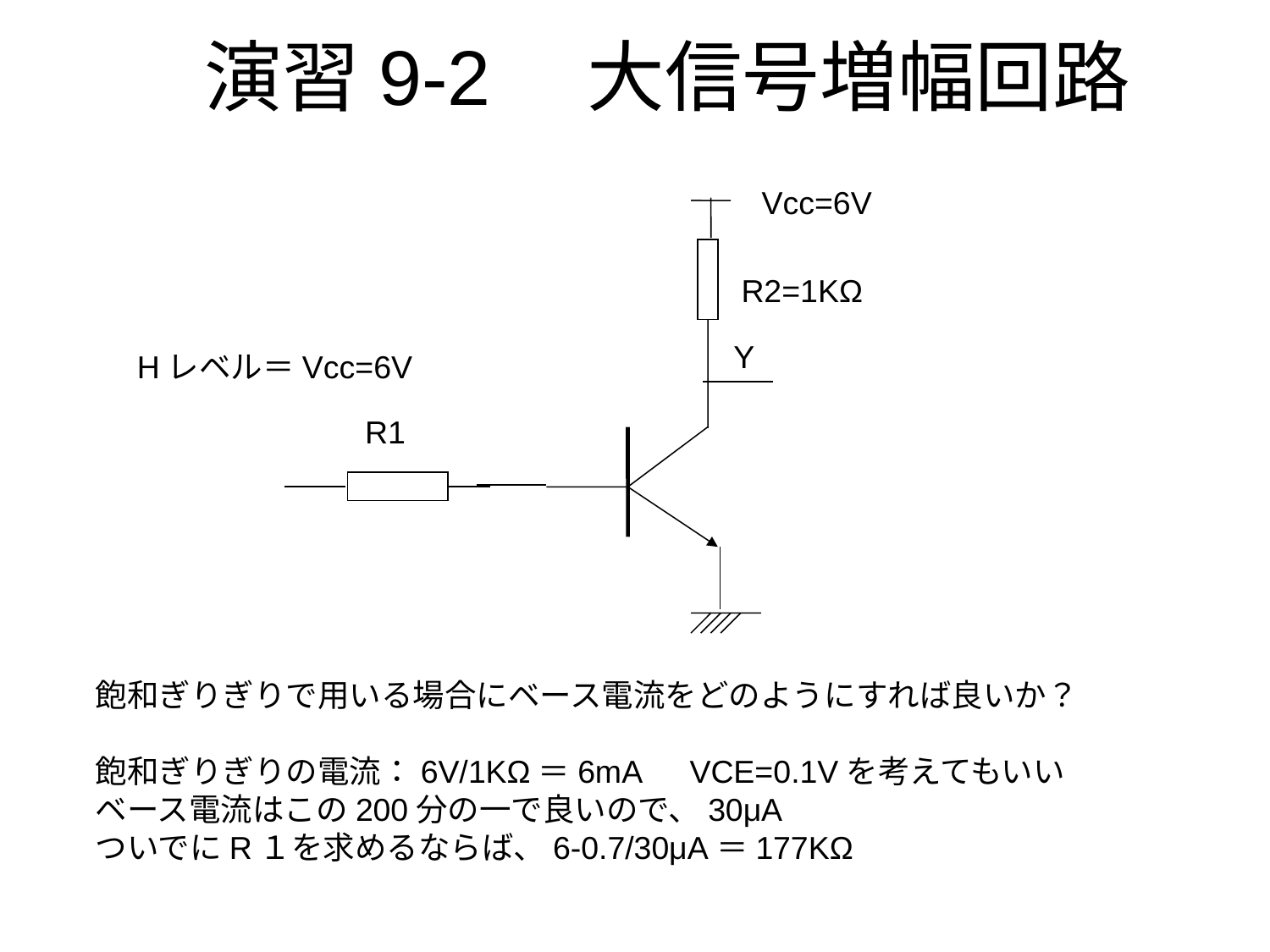

# 演習9-2　大信号増幅回路
Vcc=6V

R2=1KΩ

Y
Hレベル＝Vcc=6V
R1

飽和ぎりぎりで用いる場合にベース電流をどのようにすれば良いか？

飽和ぎりぎりの電流：6V/1KΩ＝6mA　VCE=0.1Vを考えてもいい
ベース電流はこの200分の一で良いので、30μA
ついでにR１を求めるならば、6-0.7/30μA＝177KΩ